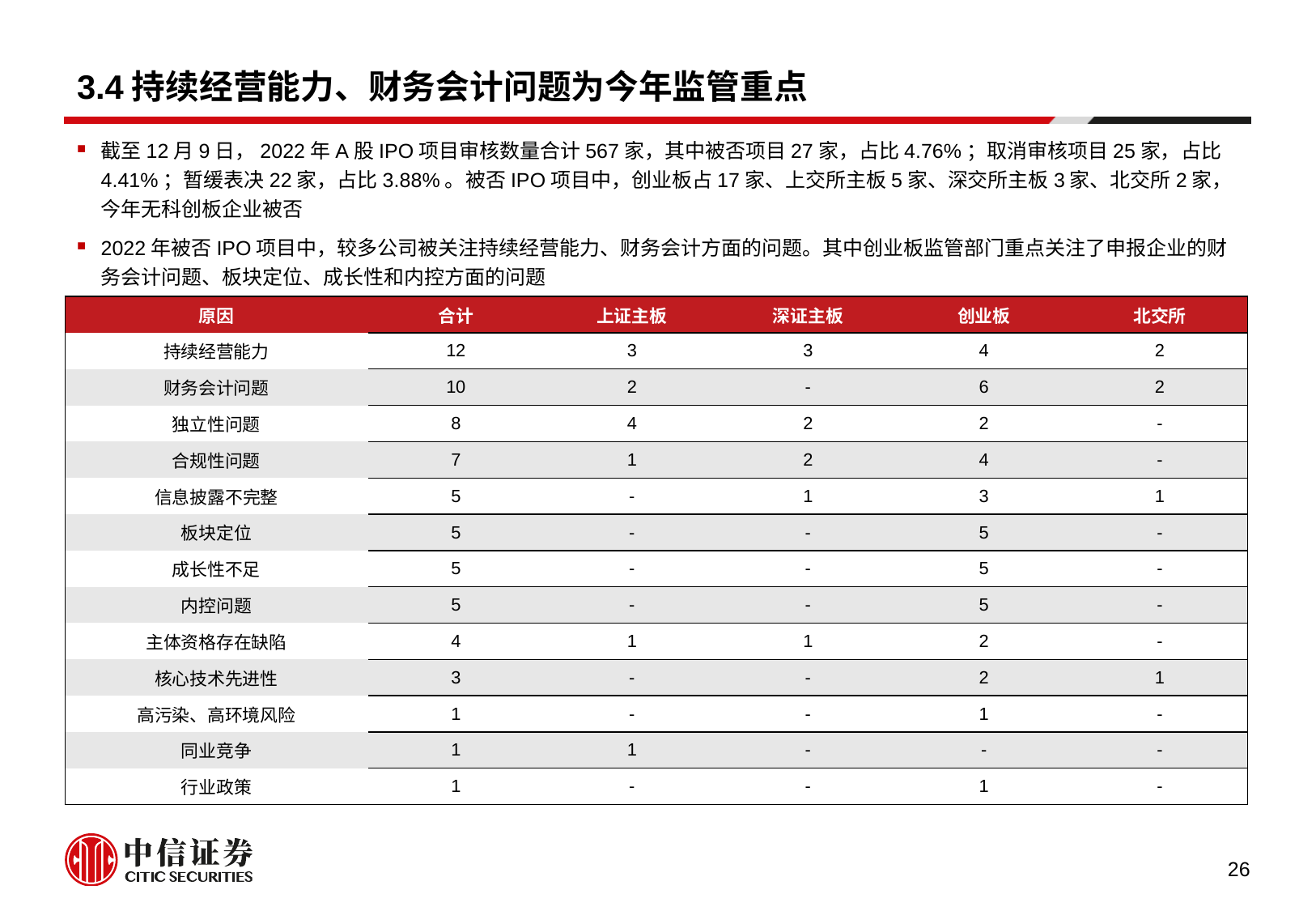

# 3.4持续经营能力、财务会计问题为今年监管重点
截至12月9日，2022年A股IPO项目审核数量合计567家，其中被否项目27家，占比4.76%；取消审核项目25家，占比4.41%；暂缓表决22家，占比3.88%。被否IPO项目中，创业板占17家、上交所主板5家、深交所主板3家、北交所2家，今年无科创板企业被否
2022年被否IPO项目中，较多公司被关注持续经营能力、财务会计方面的问题。其中创业板监管部门重点关注了申报企业的财务会计问题、板块定位、成长性和内控方面的问题
| 原因 | 合计 | 上证主板 | 深证主板 | 创业板 | 北交所 |
| --- | --- | --- | --- | --- | --- |
| 持续经营能力 | 12 | 3 | 3 | 4 | 2 |
| 财务会计问题 | 10 | 2 | - | 6 | 2 |
| 独立性问题 | 8 | 4 | 2 | 2 | - |
| 合规性问题 | 7 | 1 | 2 | 4 | - |
| 信息披露不完整 | 5 | - | 1 | 3 | 1 |
| 板块定位 | 5 | - | - | 5 | - |
| 成长性不足 | 5 | - | - | 5 | - |
| 内控问题 | 5 | - | - | 5 | - |
| 主体资格存在缺陷 | 4 | 1 | 1 | 2 | - |
| 核心技术先进性 | 3 | - | - | 2 | 1 |
| 高污染、高环境风险 | 1 | - | - | 1 | - |
| 同业竞争 | 1 | 1 | - | - | - |
| 行业政策 | 1 | - | - | 1 | - |